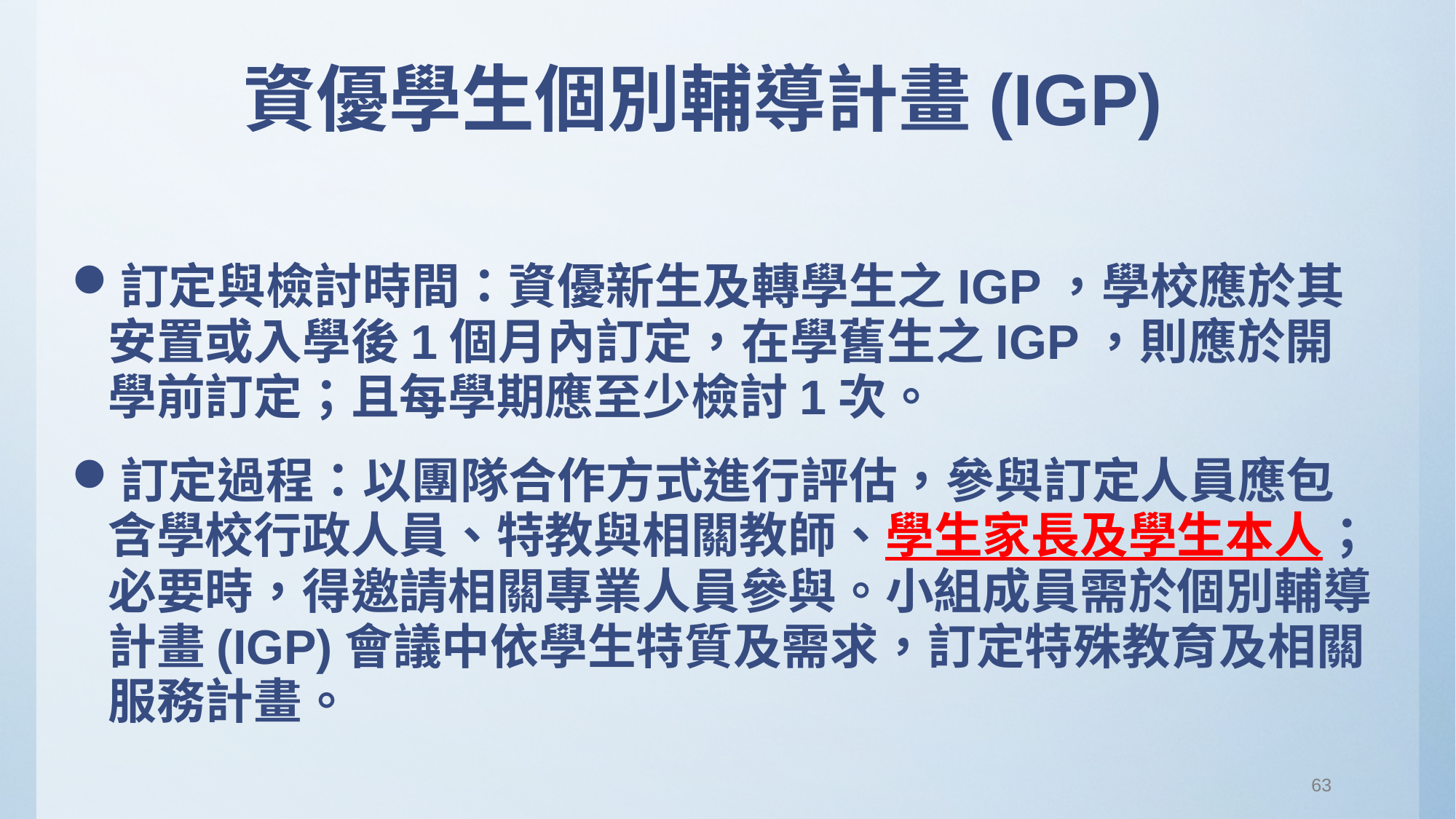

# 資優學生個別輔導計畫(IGP)
訂定與檢討時間：資優新生及轉學生之IGP，學校應於其安置或入學後1個月內訂定，在學舊生之IGP，則應於開學前訂定；且每學期應至少檢討1次。
訂定過程：以團隊合作方式進行評估，參與訂定人員應包含學校行政人員、特教與相關教師、學生家長及學生本人；必要時，得邀請相關專業人員參與。小組成員需於個別輔導計畫(IGP)會議中依學生特質及需求，訂定特殊教育及相關服務計畫。
63